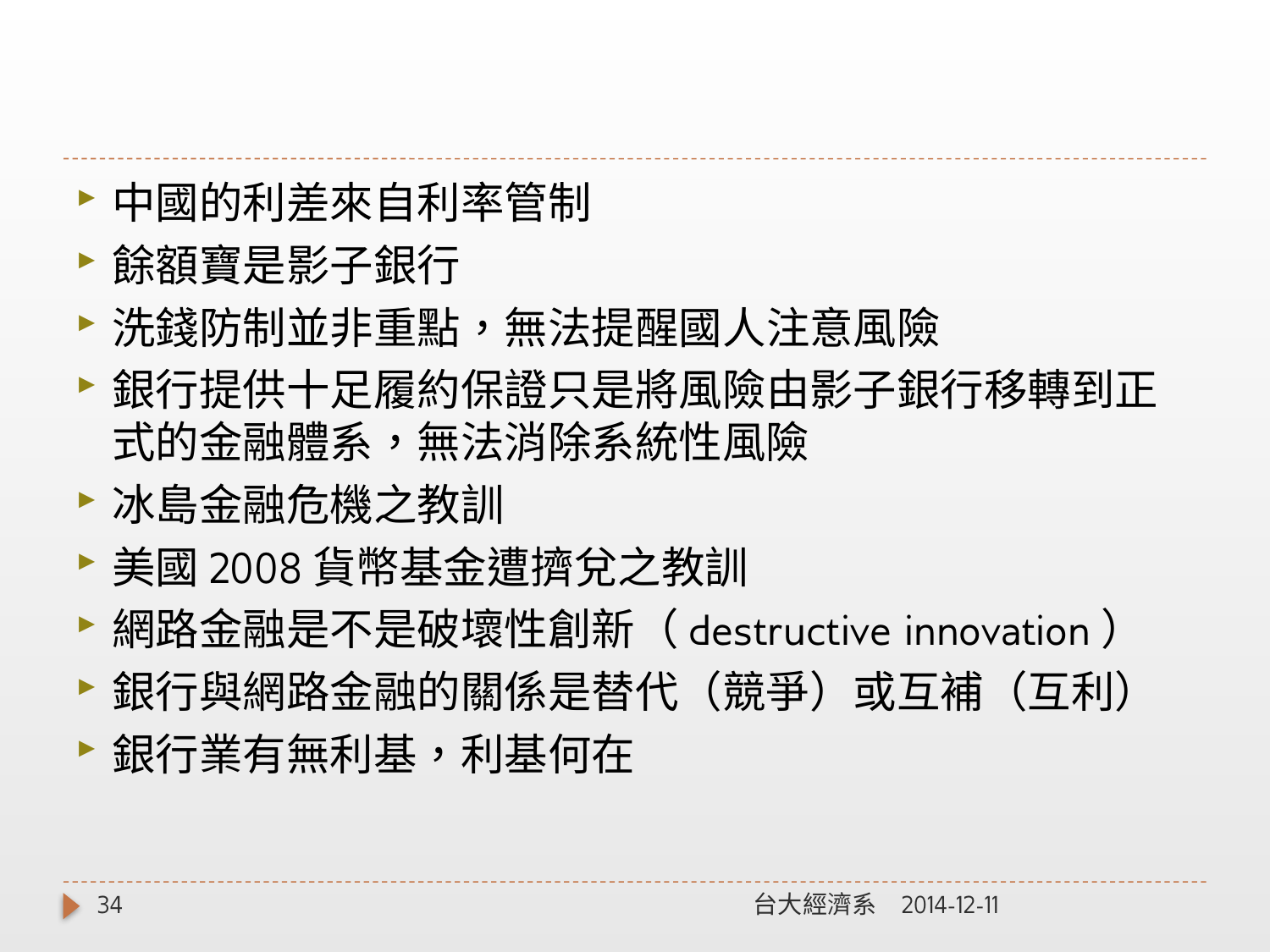

#
中國的利差來自利率管制
餘額寶是影子銀行
洗錢防制並非重點，無法提醒國人注意風險
銀行提供十足履約保證只是將風險由影子銀行移轉到正式的金融體系，無法消除系統性風險
冰島金融危機之教訓
美國2008貨幣基金遭擠兌之教訓
網路金融是不是破壞性創新（destructive innovation）
銀行與網路金融的關係是替代（競爭）或互補（互利）
銀行業有無利基，利基何在
34
台大經濟系
2014-12-11